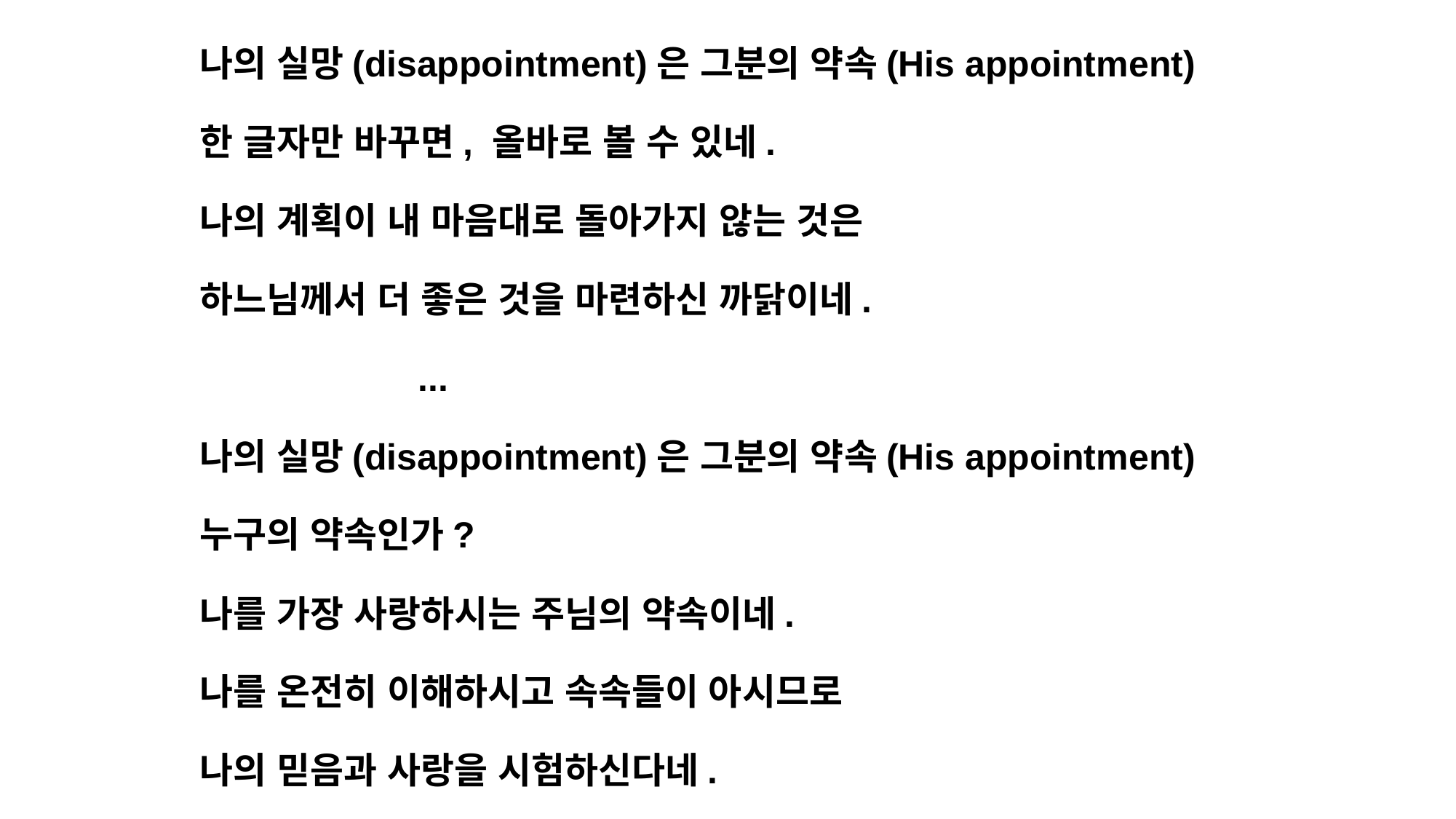

나의 실망(disappointment)은 그분의 약속(His appointment)
한 글자만 바꾸면, 올바로 볼 수 있네.
나의 계획이 내 마음대로 돌아가지 않는 것은
하느님께서 더 좋은 것을 마련하신 까닭이네.
		...
나의 실망(disappointment)은 그분의 약속(His appointment)
누구의 약속인가?
나를 가장 사랑하시는 주님의 약속이네.
나를 온전히 이해하시고 속속들이 아시므로
나의 믿음과 사랑을 시험하신다네.